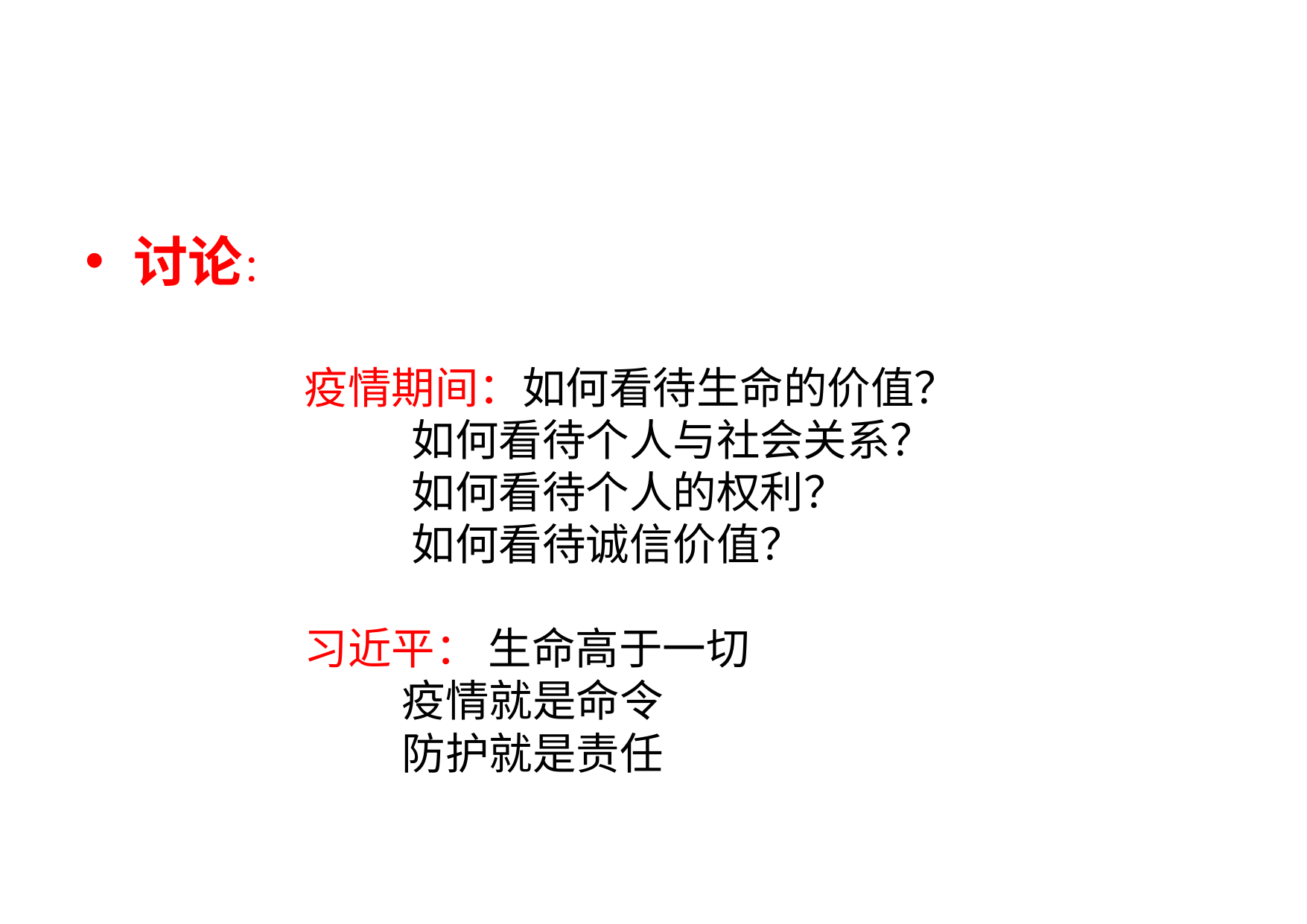

#
讨论：

疫情期间：如何看待生命的价值？
          如何看待个人与社会关系？
          如何看待个人的权利？
          如何看待诚信价值？

习近平： 生命高于一切
         疫情就是命令
         防护就是责任